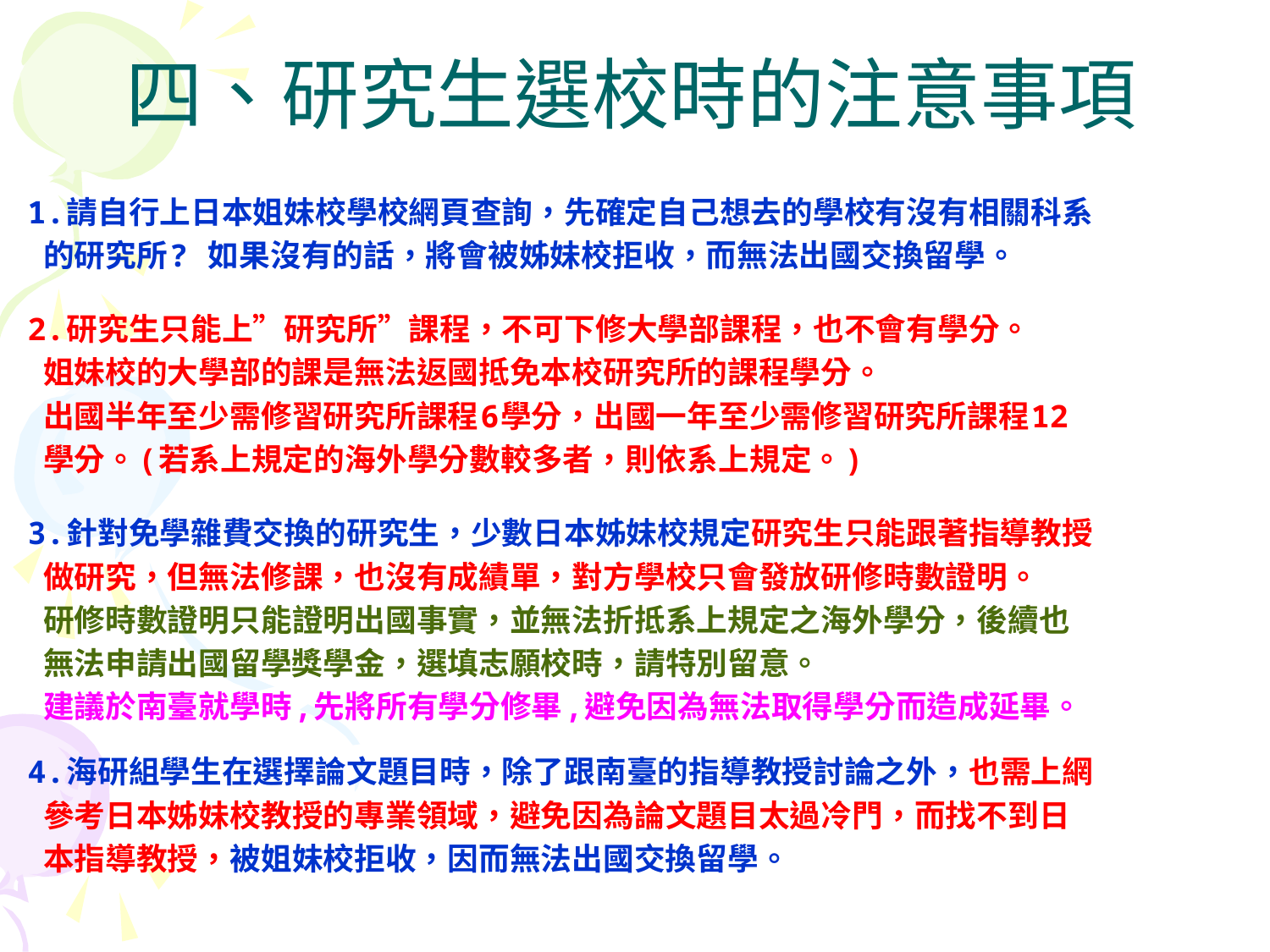

# 四、研究生選校時的注意事項
1.請自行上日本姐妹校學校網頁查詢，先確定自己想去的學校有沒有相關科系
  的研究所? 如果沒有的話，將會被姊妹校拒收，而無法出國交換留學。

2.研究生只能上”研究所”課程，不可下修大學部課程，也不會有學分。
  姐妹校的大學部的課是無法返國抵免本校研究所的課程學分。
  出國半年至少需修習研究所課程6學分，出國一年至少需修習研究所課程12
  學分。(若系上規定的海外學分數較多者，則依系上規定。)

3.針對免學雜費交換的研究生，少數日本姊妹校規定研究生只能跟著指導教授
  做研究，但無法修課，也沒有成績單，對方學校只會發放研修時數證明。
  研修時數證明只能證明出國事實，並無法折抵系上規定之海外學分，後續也
  無法申請出國留學獎學金，選填志願校時，請特別留意。
  建議於南臺就學時,先將所有學分修畢,避免因為無法取得學分而造成延畢。

4.海研組學生在選擇論文題目時，除了跟南臺的指導教授討論之外，也需上網
  參考日本姊妹校教授的專業領域，避免因為論文題目太過冷門，而找不到日
  本指導教授，被姐妹校拒收，因而無法出國交換留學。